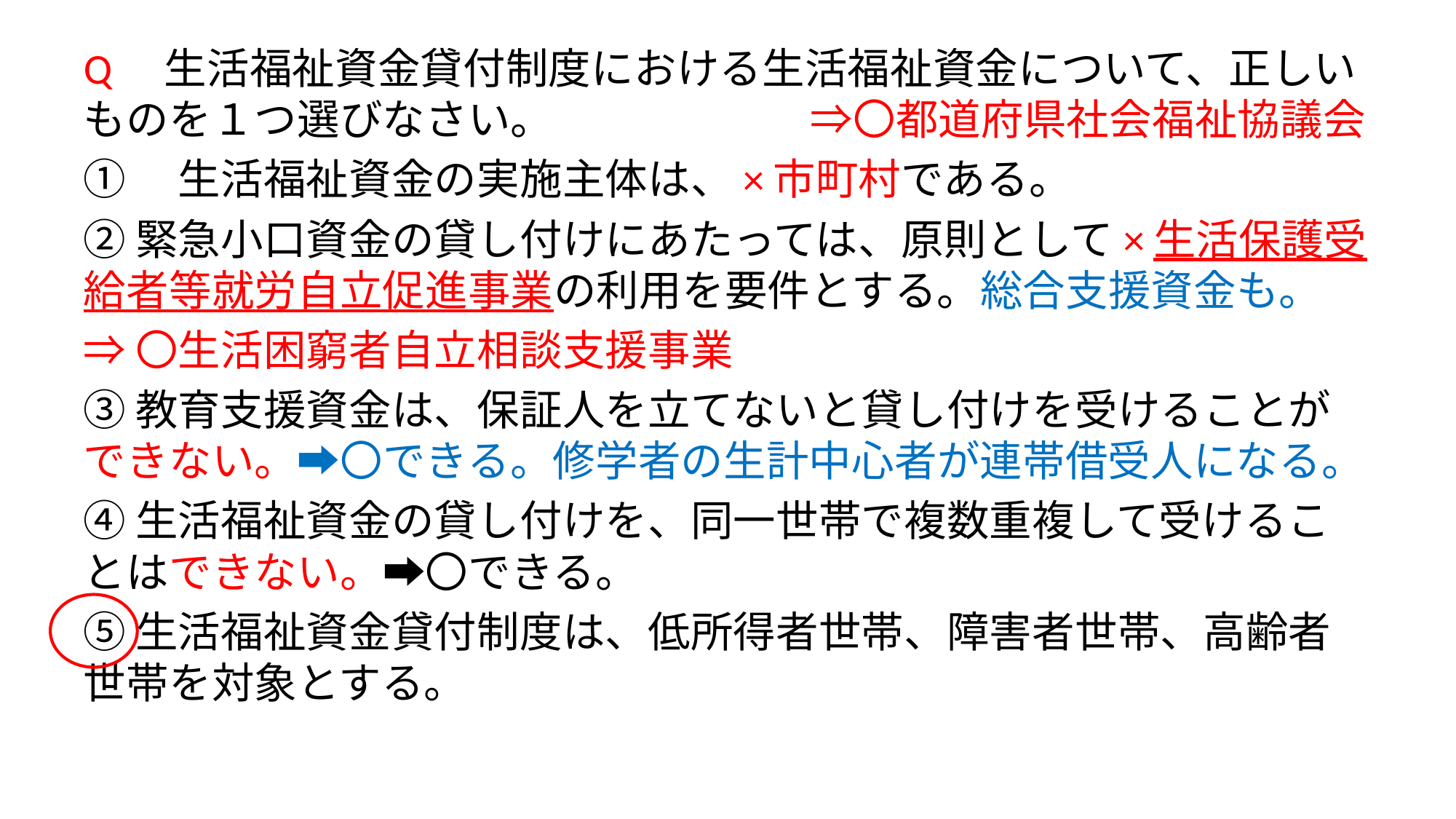

Q　生活福祉資金貸付制度における生活福祉資金について、正しいものを１つ選びなさい。　　　　　　⇒〇都道府県社会福祉協議会
①　生活福祉資金の実施主体は、×市町村である。
②緊急小口資金の貸し付けにあたっては、原則として×生活保護受給者等就労自立促進事業の利用を要件とする。総合支援資金も。
⇒〇生活困窮者自立相談支援事業
③教育支援資金は、保証人を立てないと貸し付けを受けることができない。➡〇できる。修学者の生計中心者が連帯借受人になる。
④生活福祉資金の貸し付けを、同一世帯で複数重複して受けることはできない。➡〇できる。
⑤生活福祉資金貸付制度は、低所得者世帯、障害者世帯、高齢者世帯を対象とする。